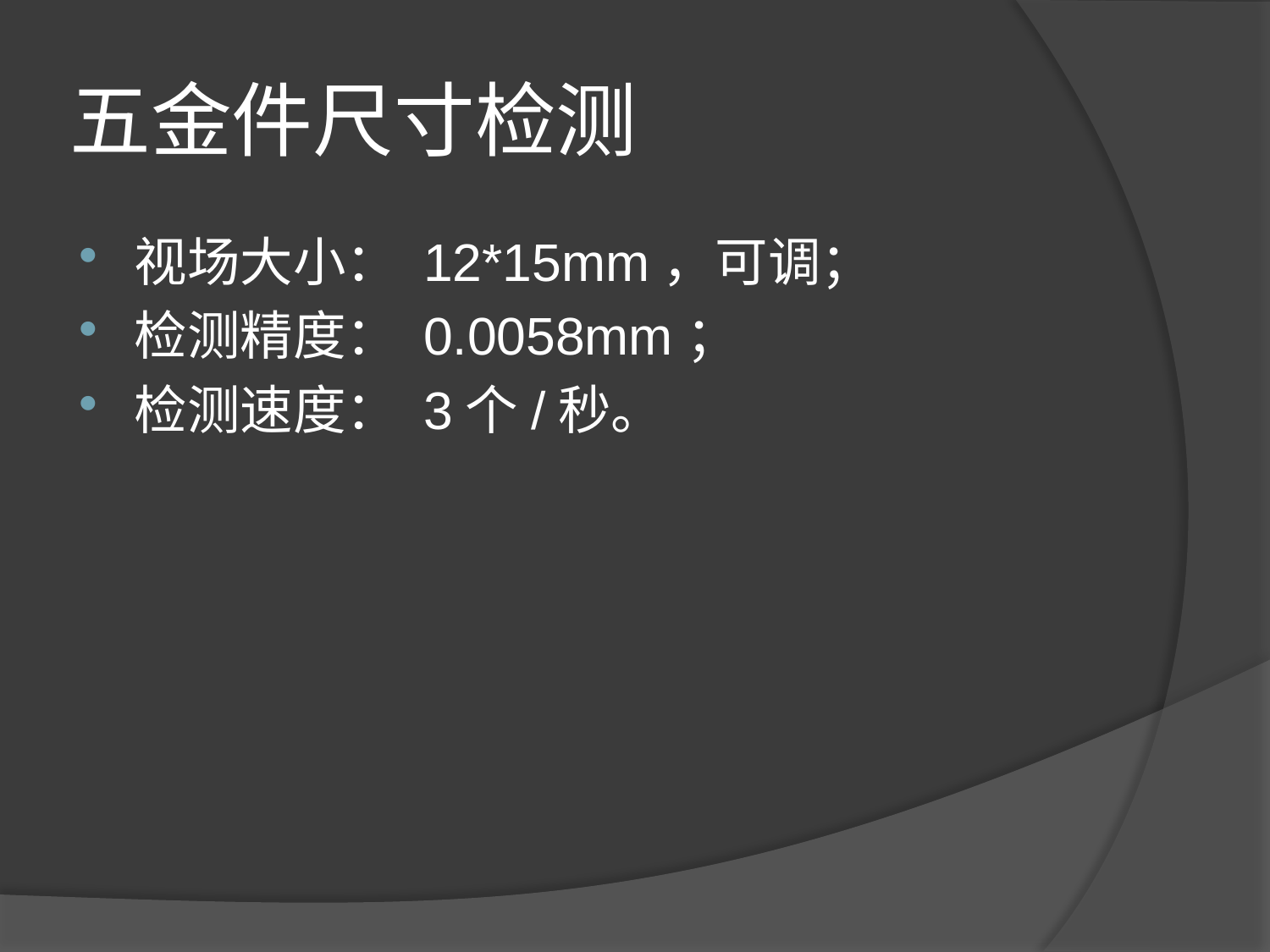

# 五金件尺寸检测
视场大小： 12*15mm，可调；
检测精度： 0.0058mm；
检测速度： 3个/秒。